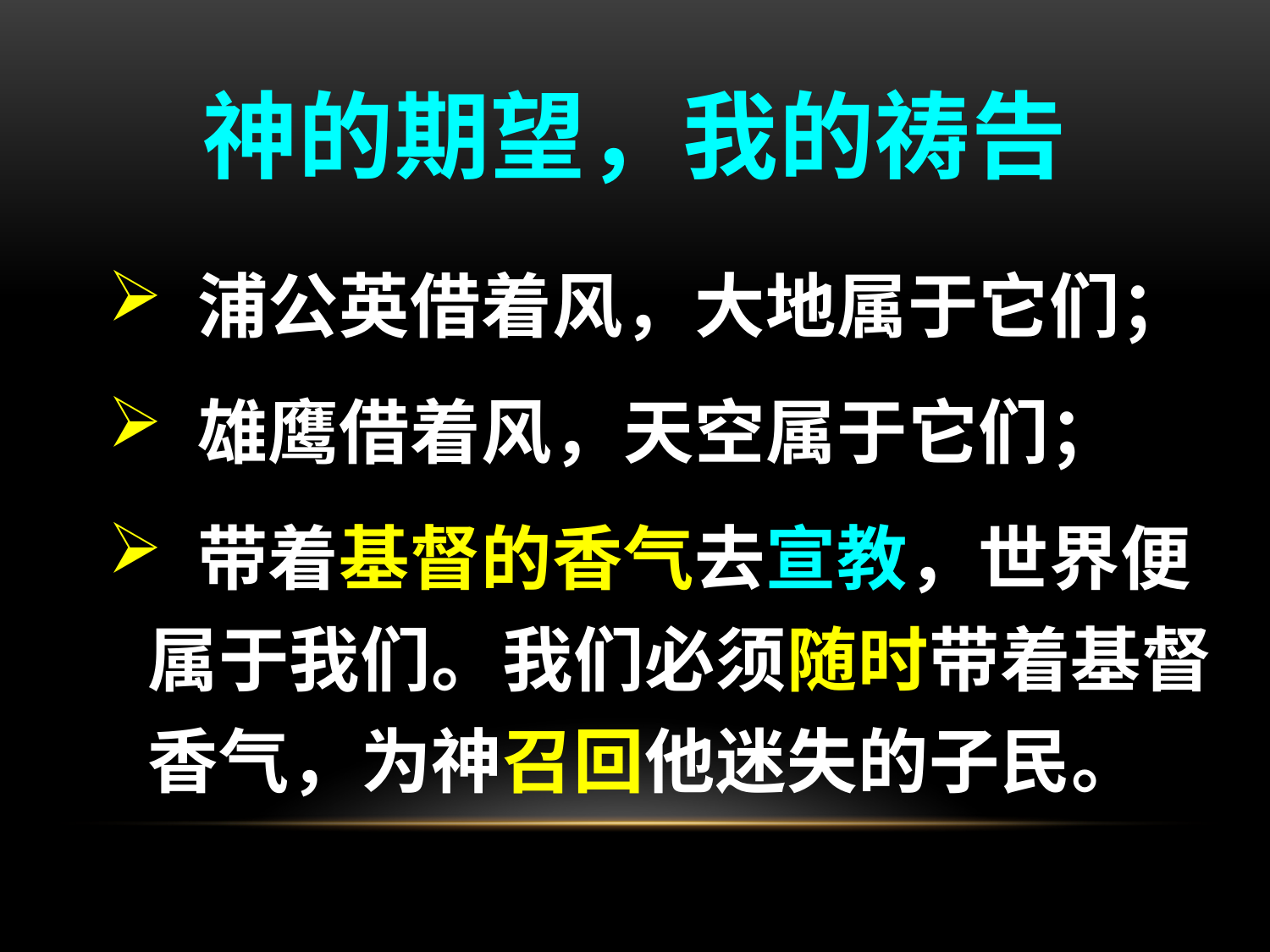

# 神的期望，我的祷告
 浦公英借着风，大地属于它们；
 雄鹰借着风，天空属于它们；
 带着基督的香气去宣教，世界便属于我们。我们必须随时带着基督香气，为神召回他迷失的子民。